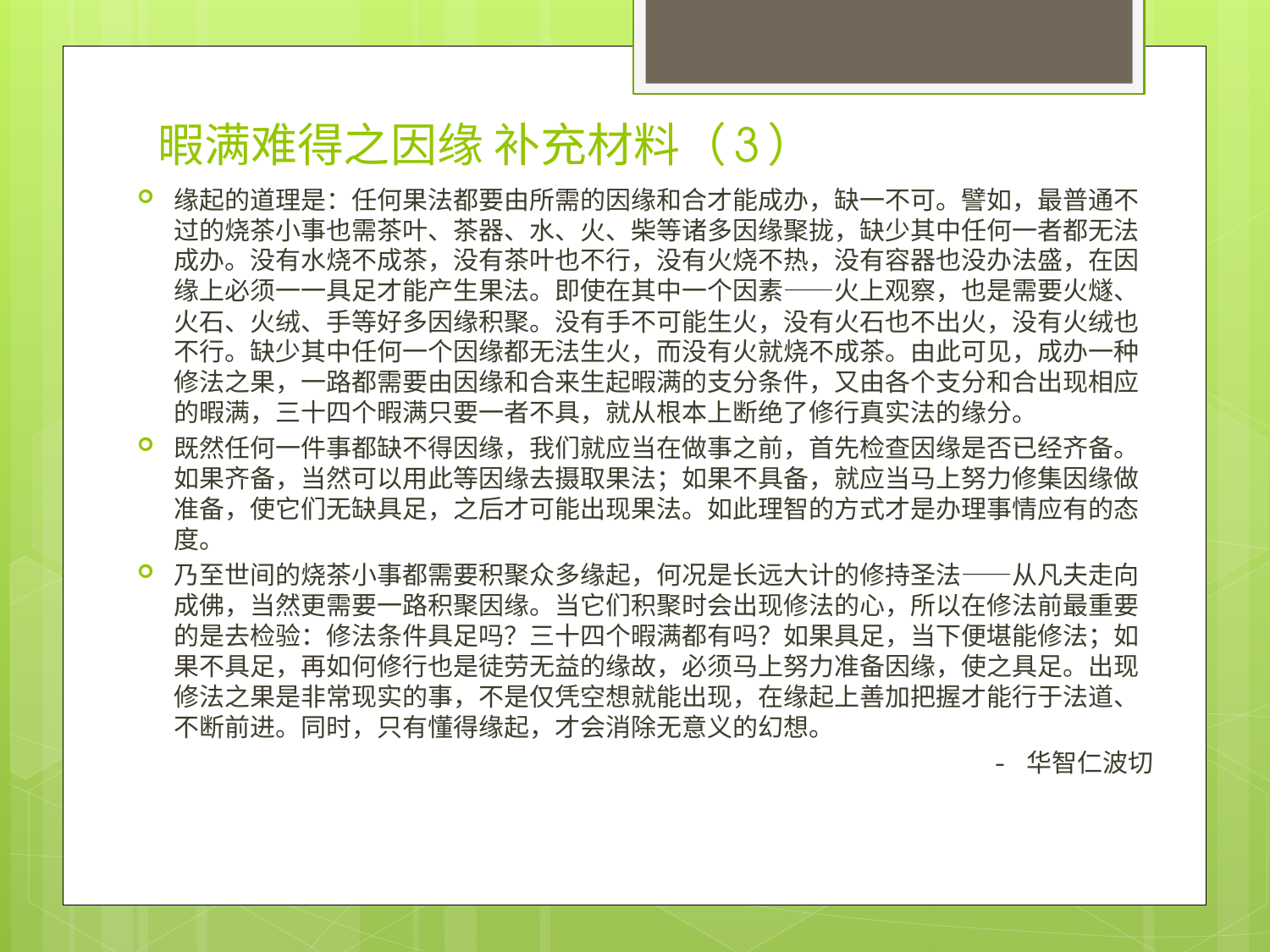

# 暇满难得之因缘 补充材料（3）
缘起的道理是：任何果法都要由所需的因缘和合才能成办，缺一不可。譬如，最普通不过的烧茶小事也需茶叶、茶器、水、火、柴等诸多因缘聚拢，缺少其中任何一者都无法成办。没有水烧不成茶，没有茶叶也不行，没有火烧不热，没有容器也没办法盛，在因缘上必须一一具足才能产生果法。即使在其中一个因素——火上观察，也是需要火燧、火石、火绒、手等好多因缘积聚。没有手不可能生火，没有火石也不出火，没有火绒也不行。缺少其中任何一个因缘都无法生火，而没有火就烧不成茶。由此可见，成办一种修法之果，一路都需要由因缘和合来生起暇满的支分条件，又由各个支分和合出现相应的暇满，三十四个暇满只要一者不具，就从根本上断绝了修行真实法的缘分。
既然任何一件事都缺不得因缘，我们就应当在做事之前，首先检查因缘是否已经齐备。如果齐备，当然可以用此等因缘去摄取果法；如果不具备，就应当马上努力修集因缘做准备，使它们无缺具足，之后才可能出现果法。如此理智的方式才是办理事情应有的态度。
乃至世间的烧茶小事都需要积聚众多缘起，何况是长远大计的修持圣法——从凡夫走向成佛，当然更需要一路积聚因缘。当它们积聚时会出现修法的心，所以在修法前最重要的是去检验：修法条件具足吗？三十四个暇满都有吗？如果具足，当下便堪能修法；如果不具足，再如何修行也是徒劳无益的缘故，必须马上努力准备因缘，使之具足。出现修法之果是非常现实的事，不是仅凭空想就能出现，在缘起上善加把握才能行于法道、不断前进。同时，只有懂得缘起，才会消除无意义的幻想。
- 华智仁波切